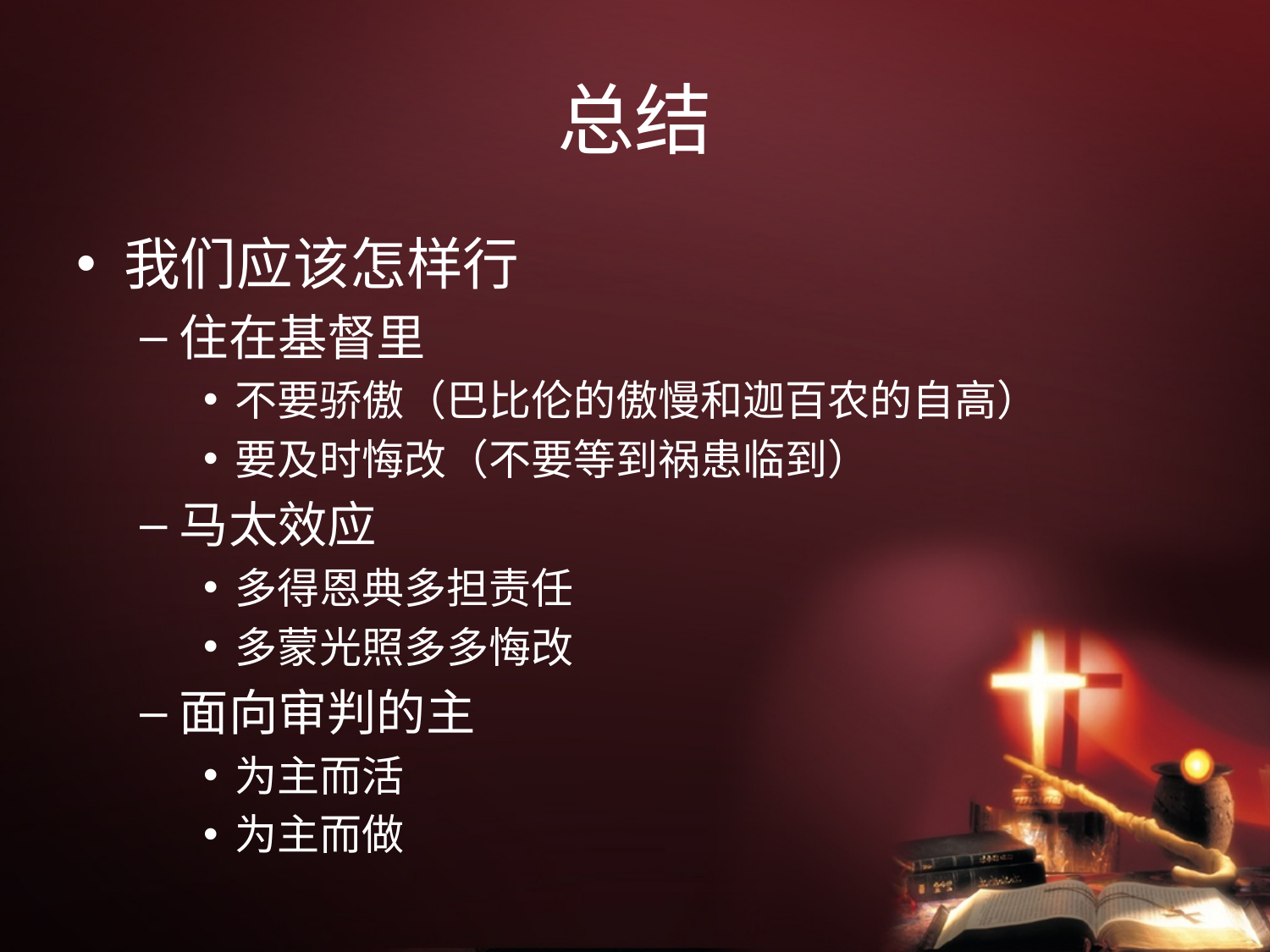

# 总结
我们应该怎样行
住在基督里
不要骄傲（巴比伦的傲慢和迦百农的自高）
要及时悔改（不要等到祸患临到）
马太效应
多得恩典多担责任
多蒙光照多多悔改
面向审判的主
为主而活
为主而做